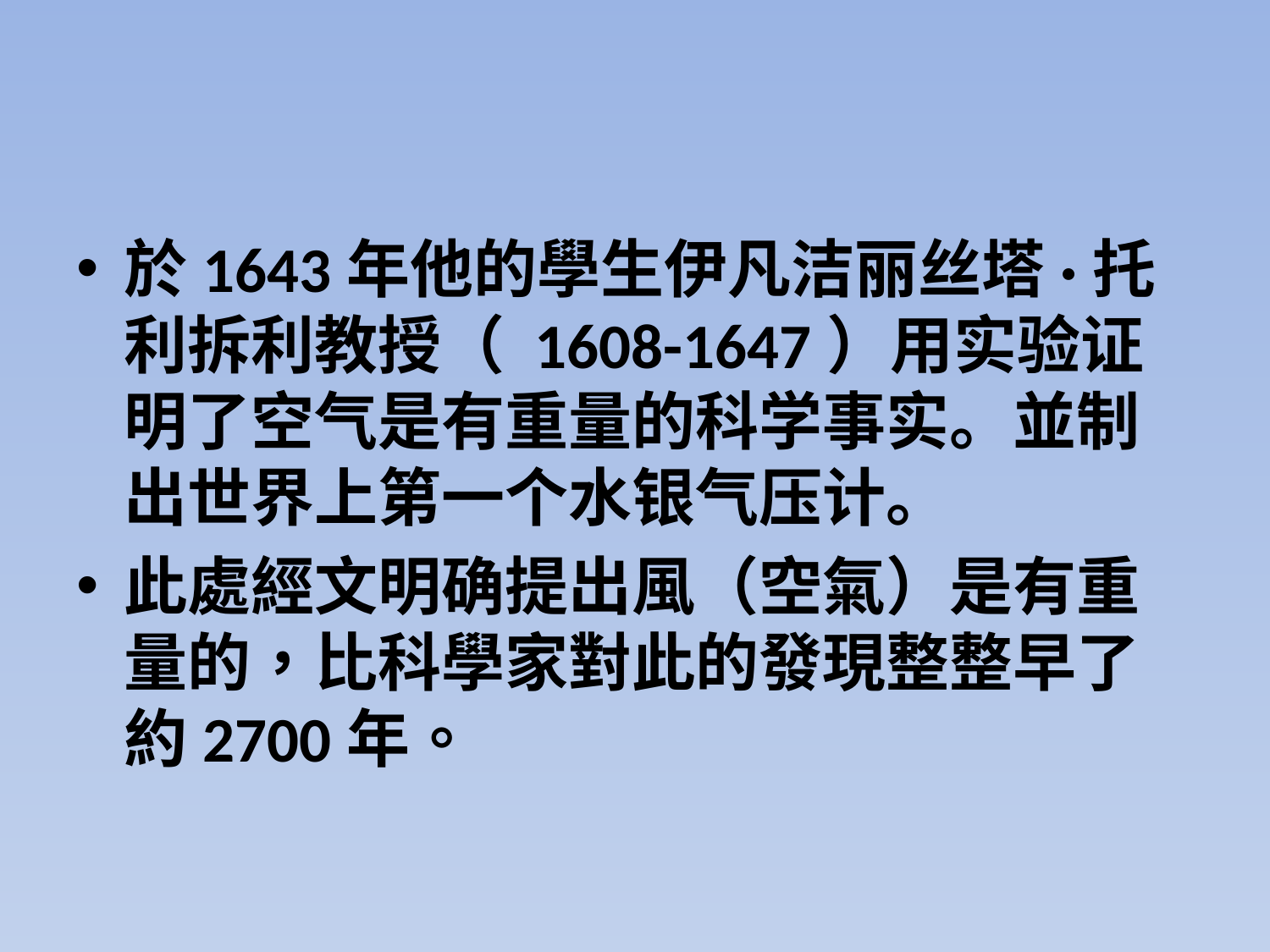

於1643年他的學生伊凡洁丽丝塔·托利拆利教授（ 1608-1647）用实验证明了空气是有重量的科学事实。並制出世界上第一个水银气压计。
此處經文明确提出風（空氣）是有重量的，比科學家對此的發現整整早了約2700年。